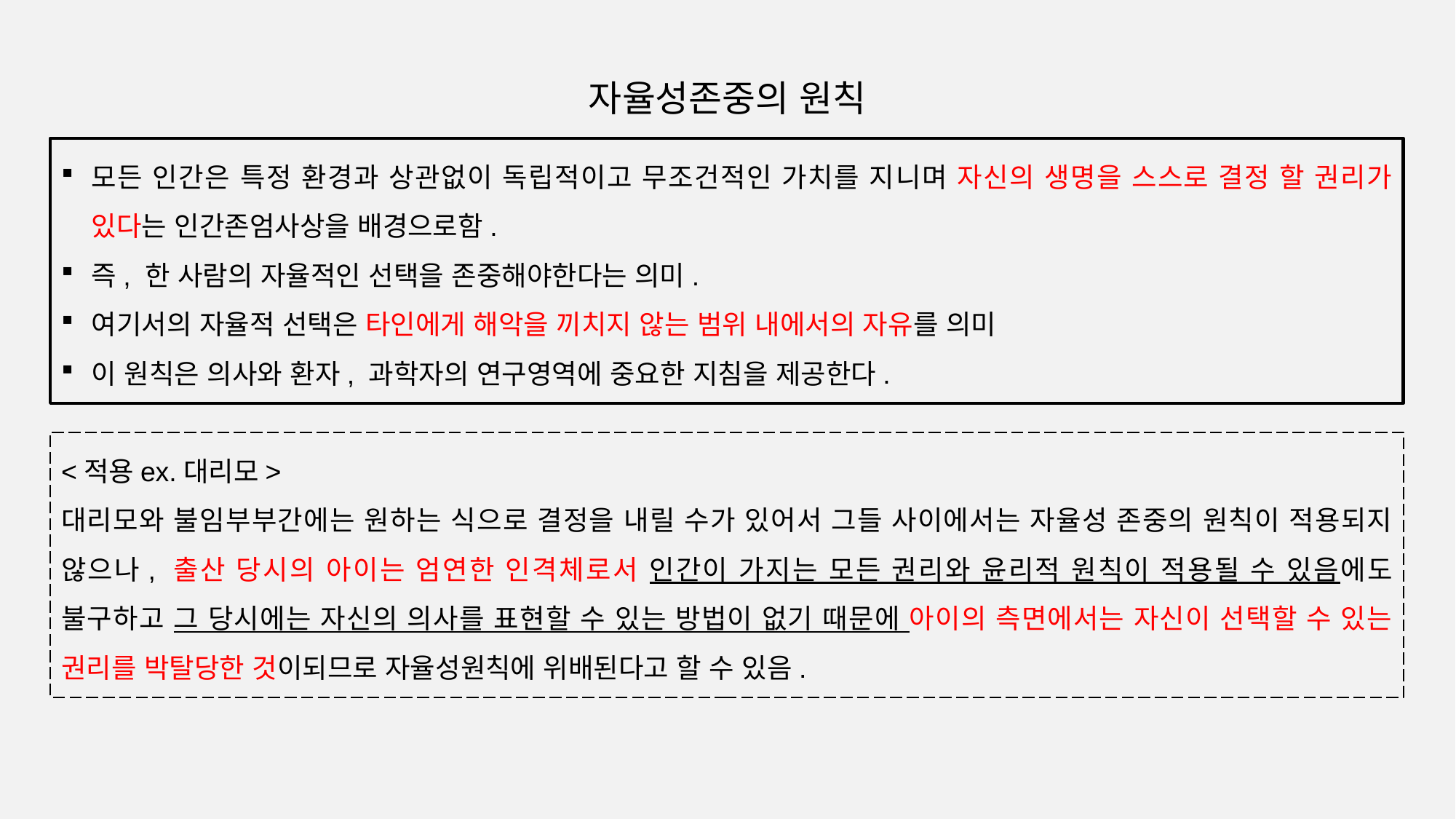

자율성존중의 원칙
모든 인간은 특정 환경과 상관없이 독립적이고 무조건적인 가치를 지니며 자신의 생명을 스스로 결정 할 권리가 있다는 인간존엄사상을 배경으로함.
즉, 한 사람의 자율적인 선택을 존중해야한다는 의미.
여기서의 자율적 선택은 타인에게 해악을 끼치지 않는 범위 내에서의 자유를 의미
이 원칙은 의사와 환자, 과학자의 연구영역에 중요한 지침을 제공한다.
<적용ex.대리모>
대리모와 불임부부간에는 원하는 식으로 결정을 내릴 수가 있어서 그들 사이에서는 자율성 존중의 원칙이 적용되지 않으나, 출산 당시의 아이는 엄연한 인격체로서 인간이 가지는 모든 권리와 윤리적 원칙이 적용될 수 있음에도 불구하고 그 당시에는 자신의 의사를 표현할 수 있는 방법이 없기 때문에 아이의 측면에서는 자신이 선택할 수 있는 권리를 박탈당한 것이되므로 자율성원칙에 위배된다고 할 수 있음.